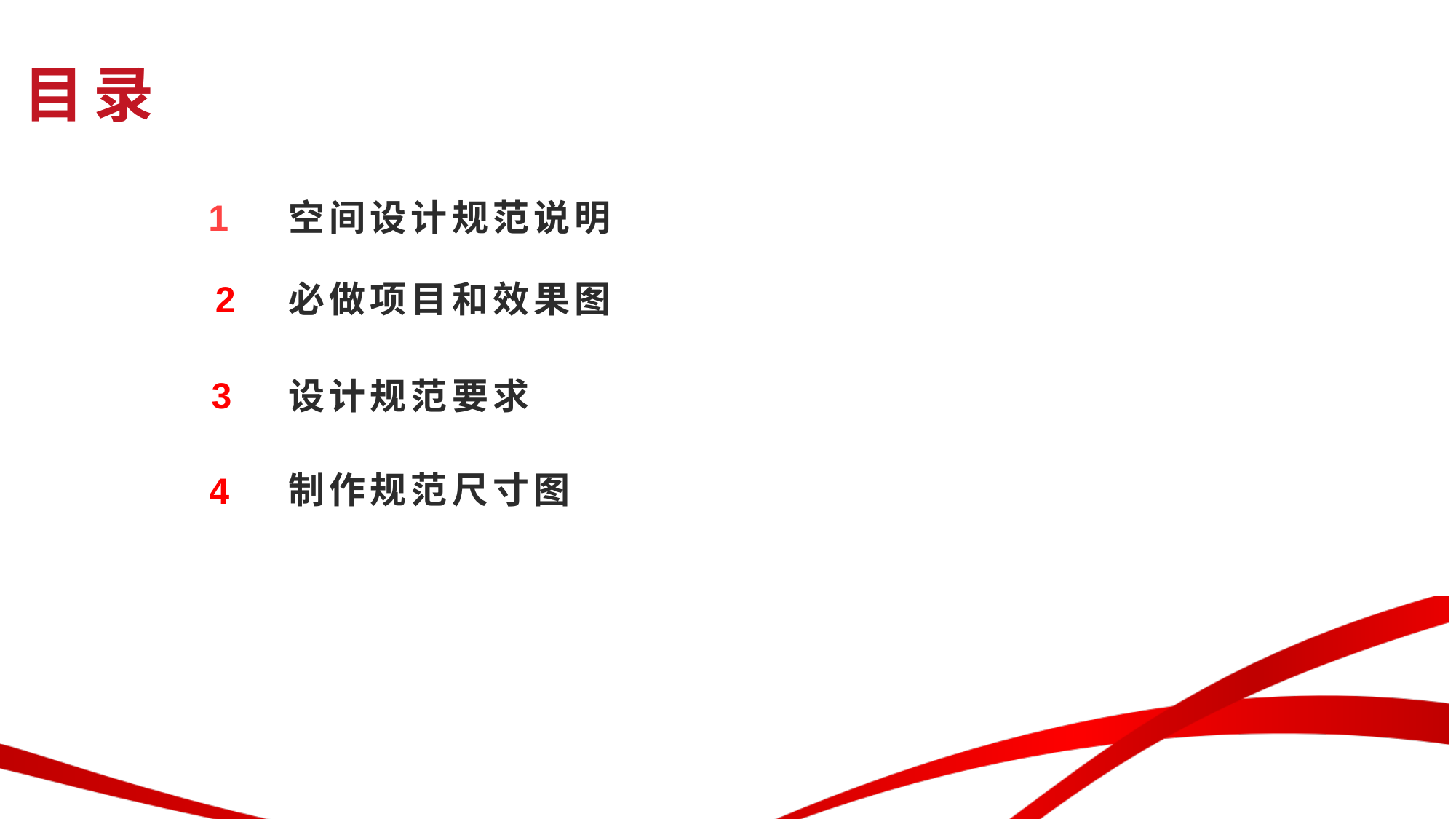

# 目录
1
空间设计规范说明
22
必做项目和效果图
3
设计规范要求
制作规范尺寸图
43
04